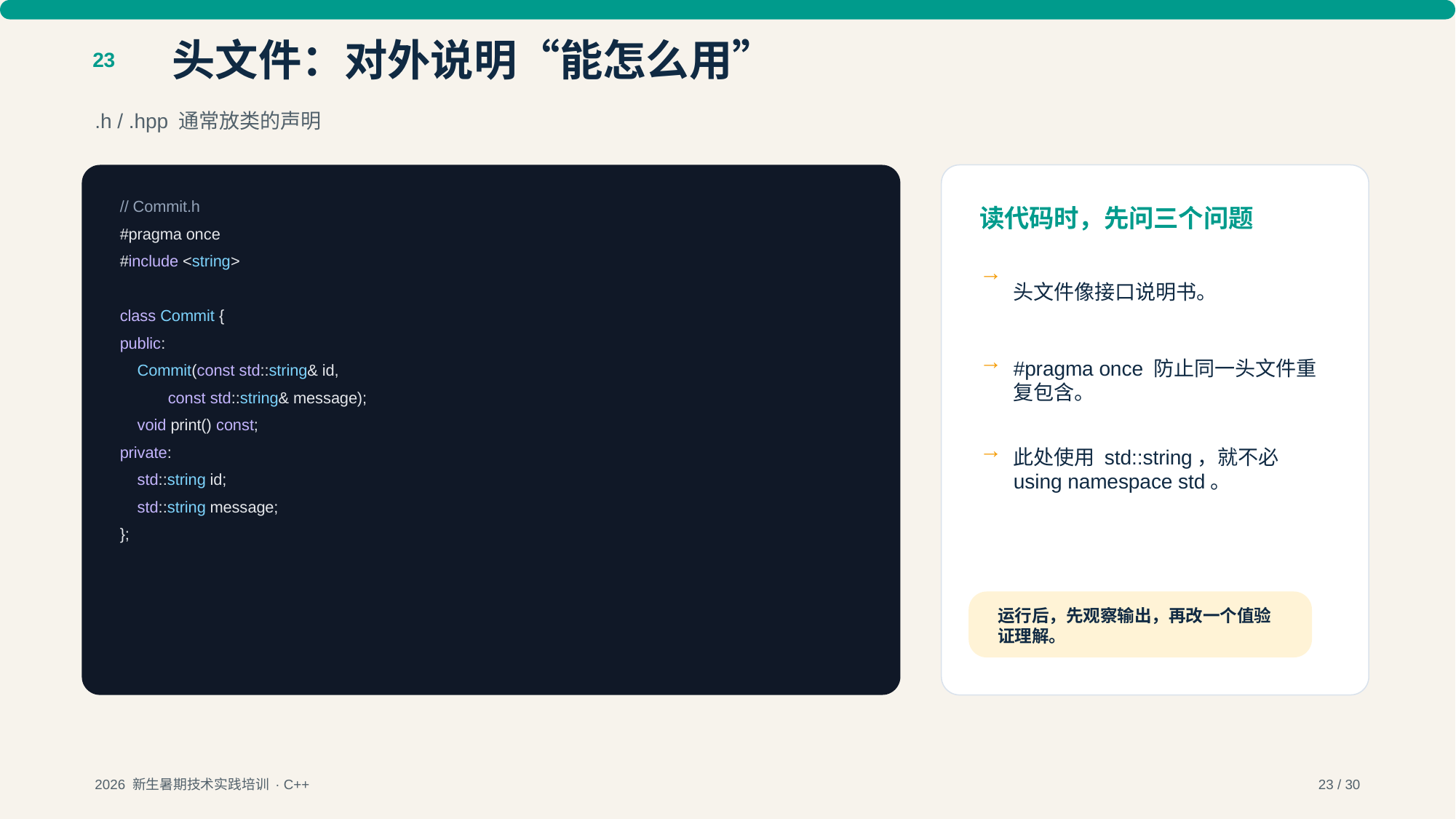

头文件：对外说明“能怎么用”
23
.h / .hpp 通常放类的声明

// Commit.h
读代码时，先问三个问题
#pragma once
#include <string>
→
头文件像接口说明书。

class Commit {
public:
→
#pragma once 防止同一头文件重复包含。
    Commit(const std::string& id,
           const std::string& message);
    void print() const;
→
此处使用 std::string，就不必 using namespace std。
private:
    std::string id;
    std::string message;
};

运行后，先观察输出，再改一个值验证理解。
2026 新生暑期技术实践培训 · C++
23 / 30